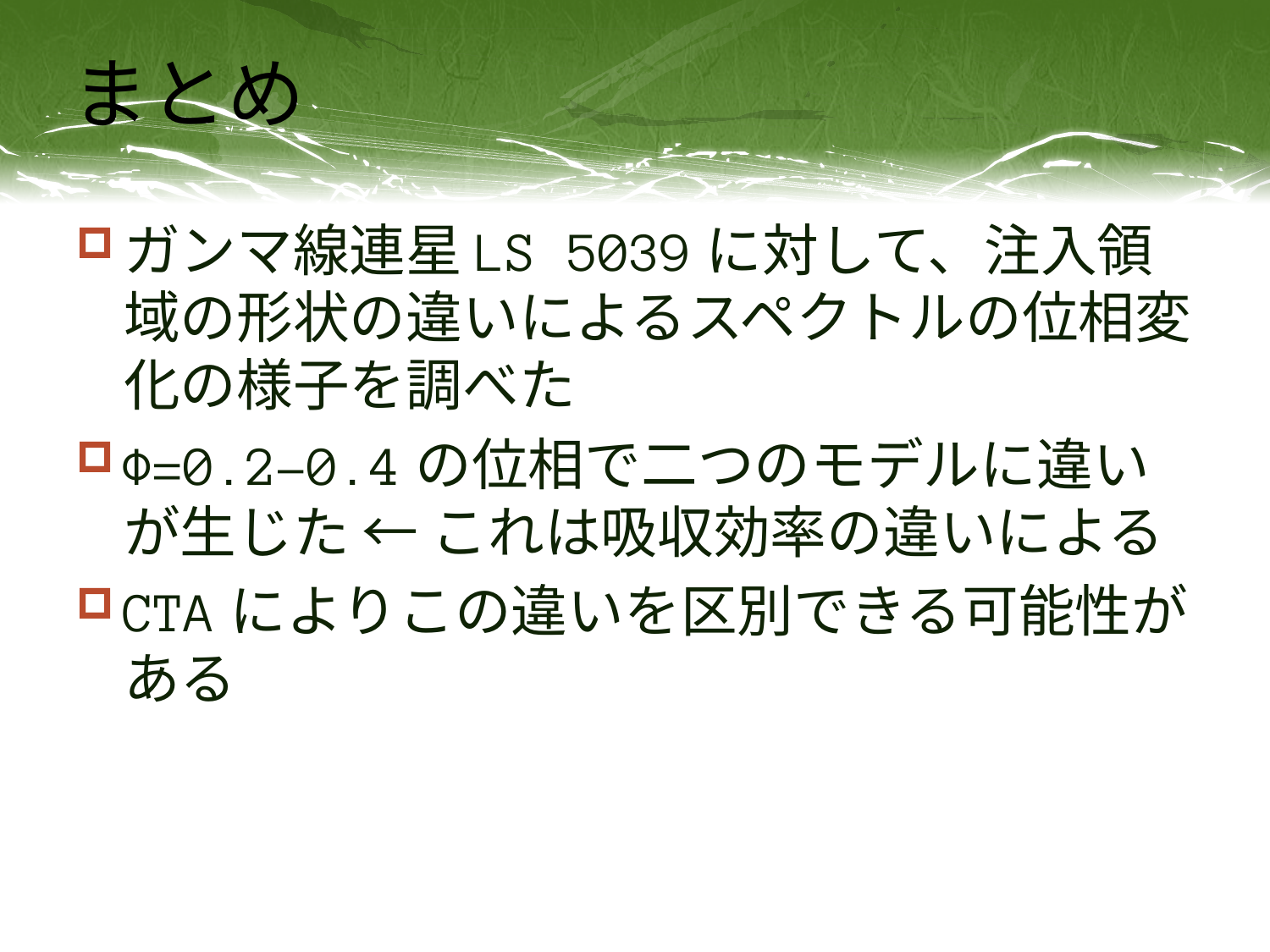

# まとめ
ガンマ線連星LS 5039に対して、注入領域の形状の違いによるスペクトルの位相変化の様子を調べた
Φ=0.2-0.4の位相で二つのモデルに違いが生じた ← これは吸収効率の違いによる
CTAによりこの違いを区別できる可能性がある